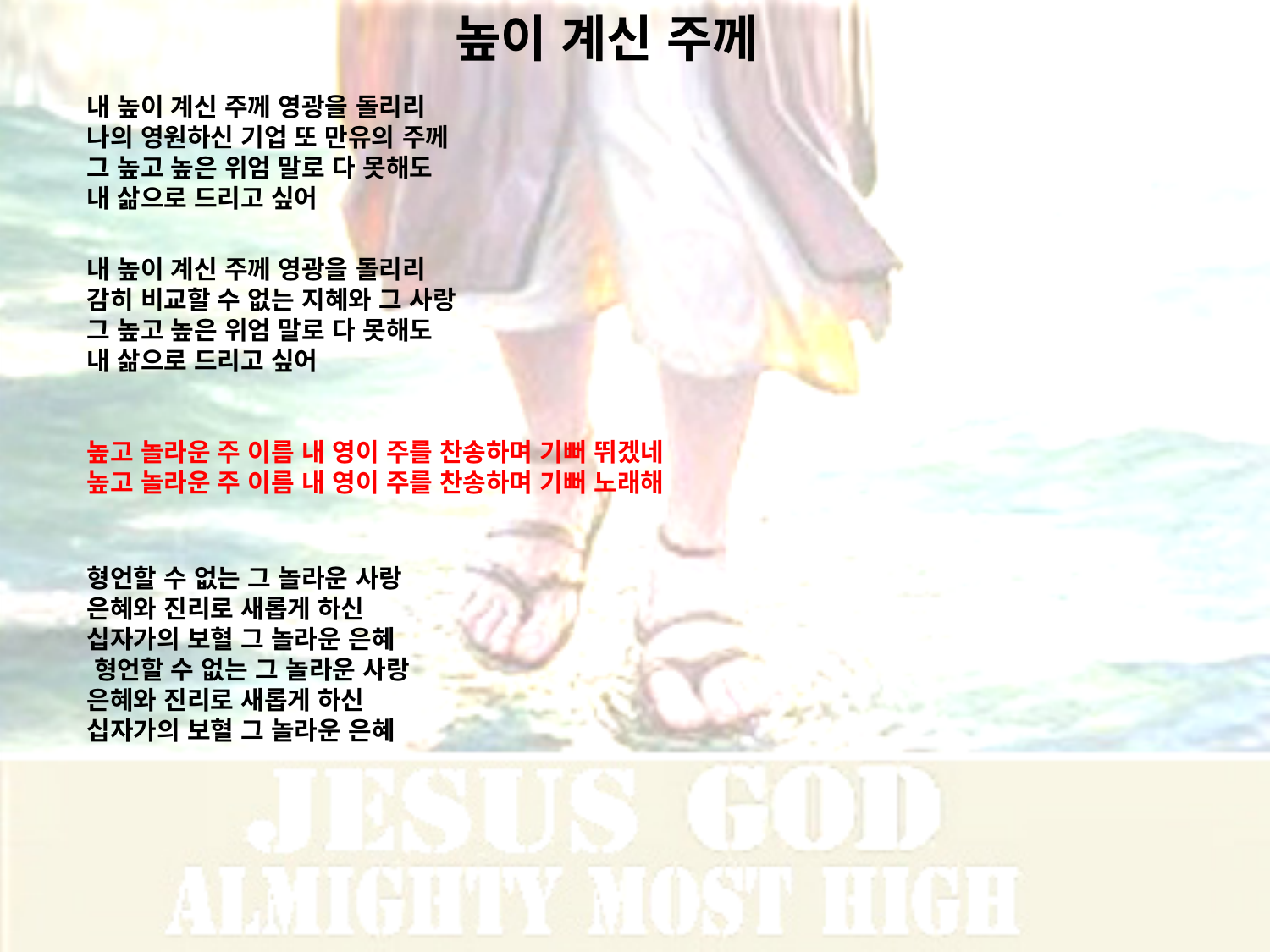

# 높이 계신 주께
내 높이 계신 주께 영광을 돌리리
나의 영원하신 기업 또 만유의 주께
그 높고 높은 위엄 말로 다 못해도
내 삶으로 드리고 싶어

내 높이 계신 주께 영광을 돌리리
감히 비교할 수 없는 지혜와 그 사랑
그 높고 높은 위엄 말로 다 못해도
내 삶으로 드리고 싶어
높고 놀라운 주 이름 내 영이 주를 찬송하며 기뻐 뛰겠네
높고 놀라운 주 이름 내 영이 주를 찬송하며 기뻐 노래해
형언할 수 없는 그 놀라운 사랑
은혜와 진리로 새롭게 하신
십자가의 보혈 그 놀라운 은혜
 형언할 수 없는 그 놀라운 사랑
은혜와 진리로 새롭게 하신
십자가의 보혈 그 놀라운 은혜